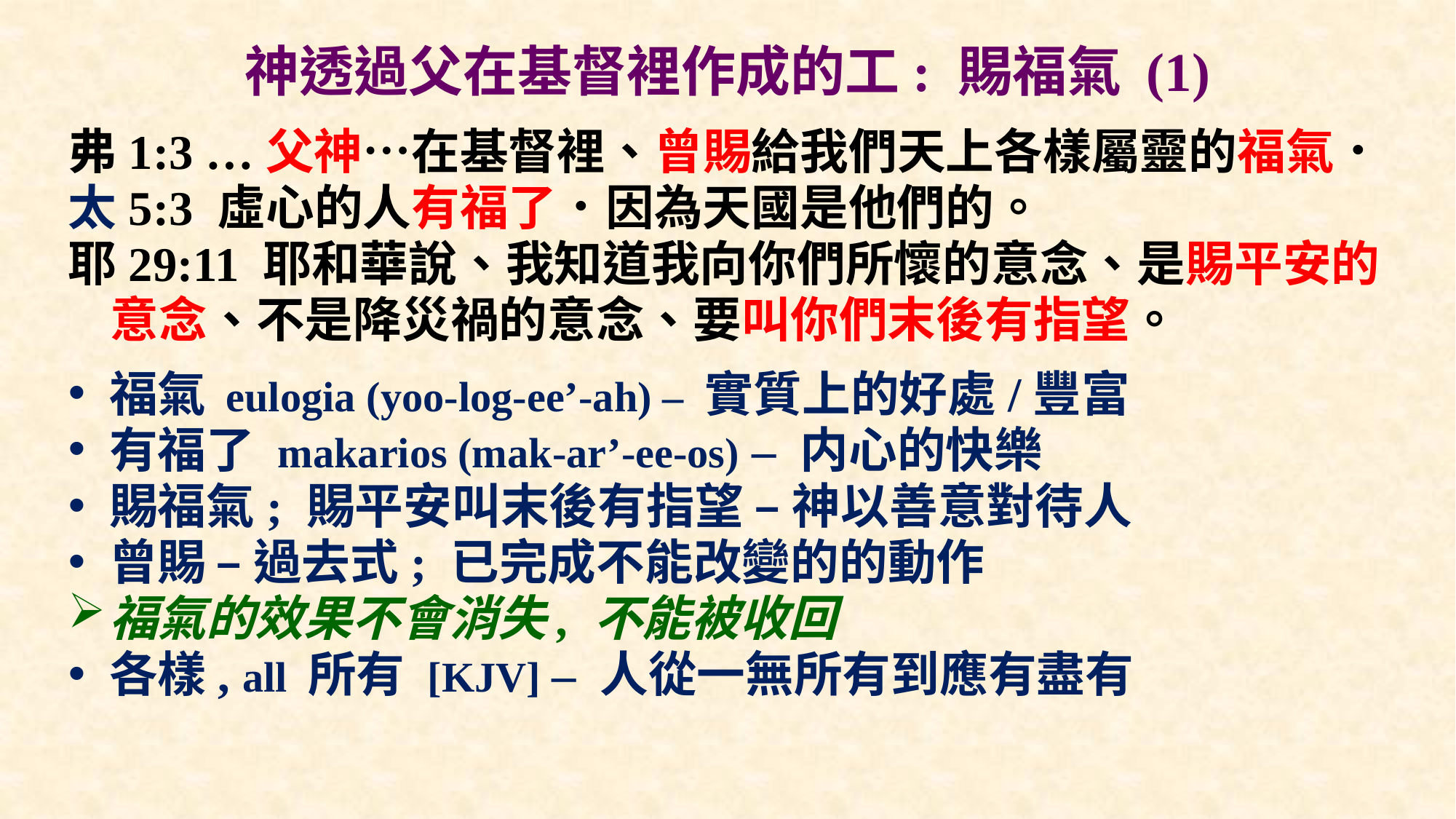

# 神透過父在基督裡作成的工: 賜福氣 (1)
弗1:3 …父神…在基督裡、曾賜給我們天上各樣屬靈的福氣．
太5:3 虛心的人有福了．因為天國是他們的。
耶29:11 耶和華說、我知道我向你們所懷的意念、是賜平安的意念、不是降災禍的意念、要叫你們末後有指望。
福氣 eulogia (yoo-log-ee’-ah) – 實質上的好處/豐富
有福了 makarios (mak-ar’-ee-os) – 内心的快樂
賜福氣; 賜平安叫末後有指望 – 神以善意對待人
曾賜 – 過去式; 已完成不能改變的的動作
福氣的效果不會消失, 不能被收回
各樣, all 所有 [KJV] – 人從一無所有到應有盡有